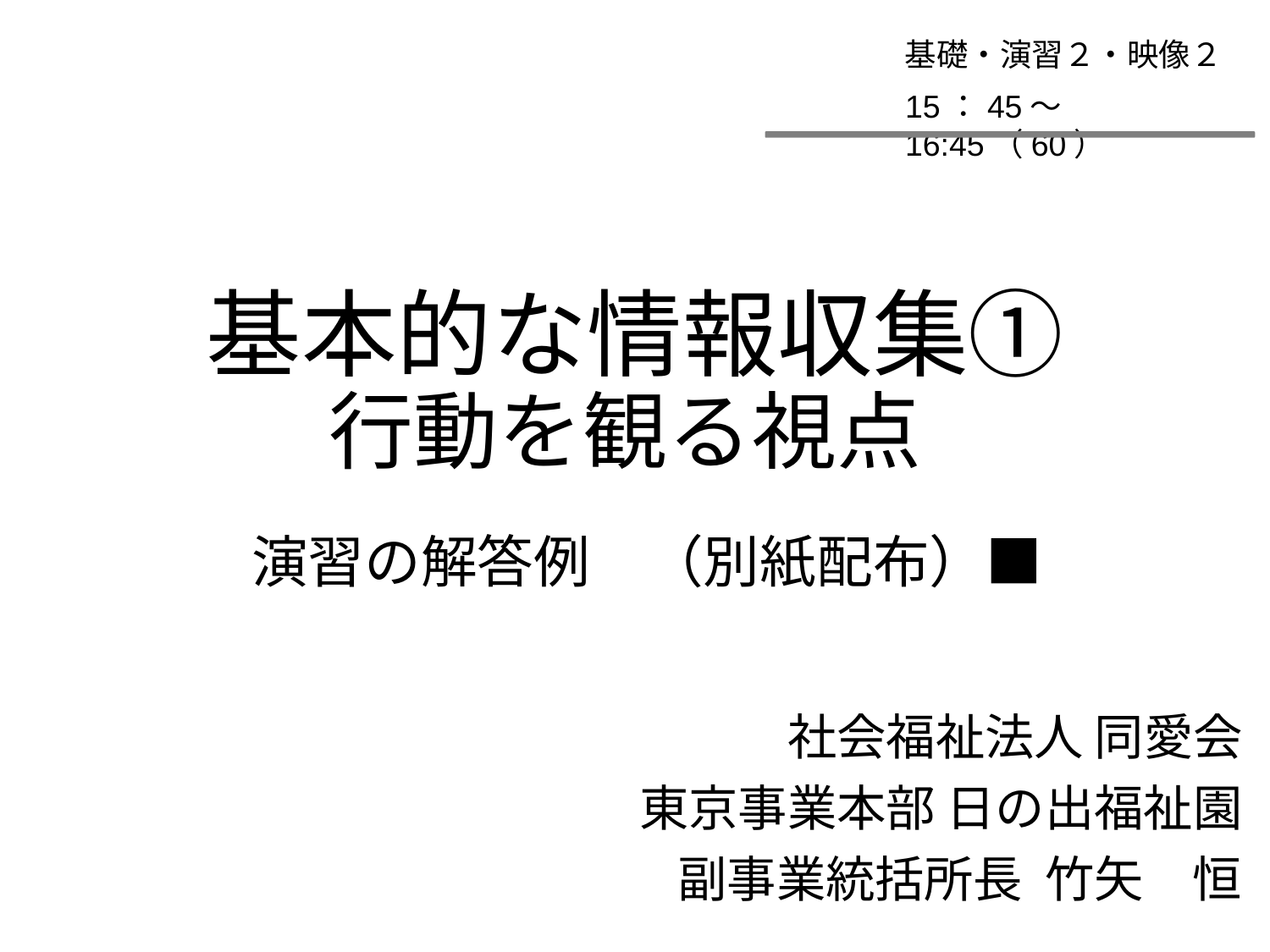

基礎・演習２・映像２
15：45～16:45（60）

# 基本的な情報収集① 行動を観る視点
演習の解答例　（別紙配布）■
社会福祉法人 同愛会
東京事業本部 日の出福祉園
副事業統括所長  竹矢　恒